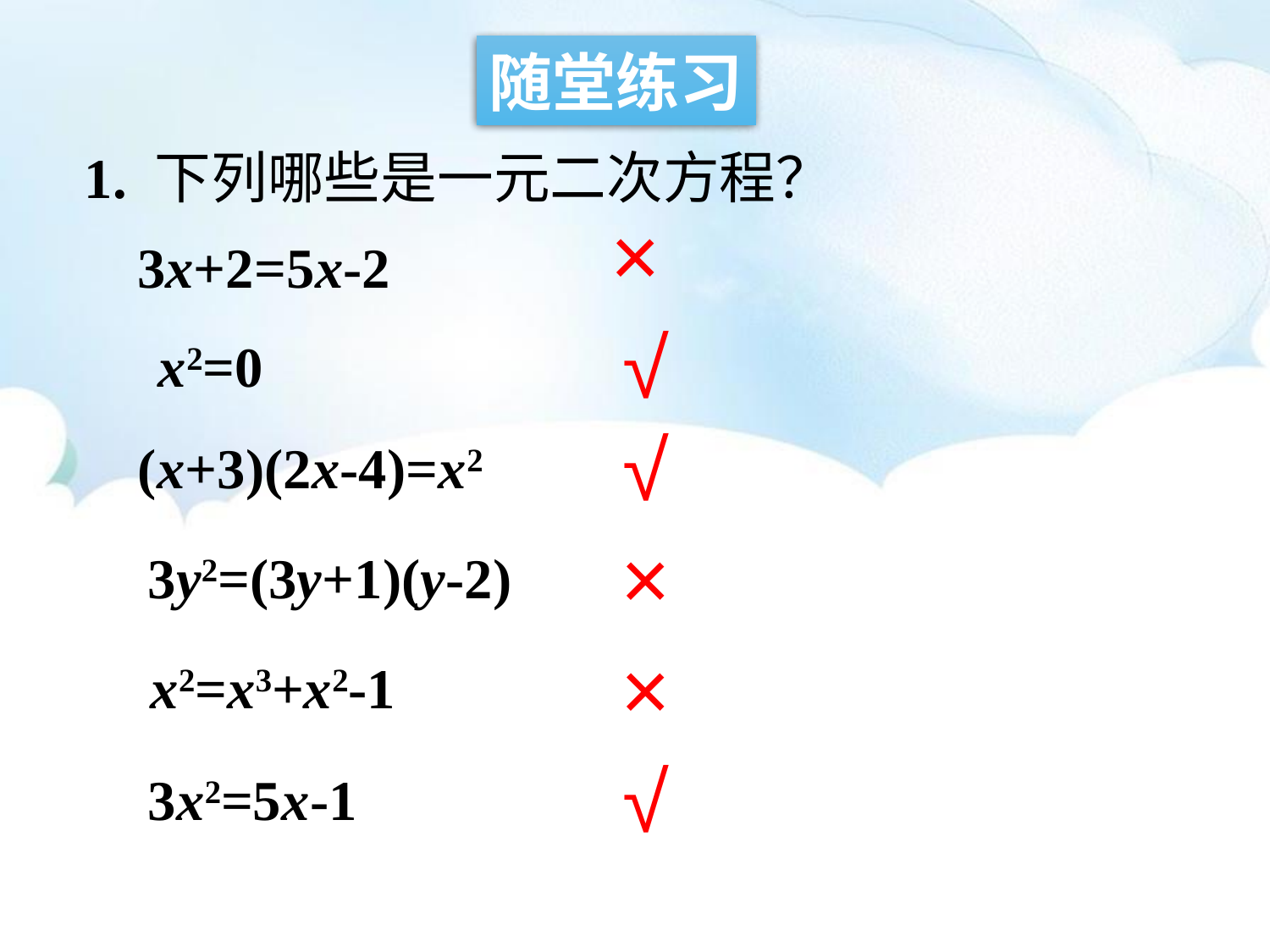

随堂练习
 1. 下列哪些是一元二次方程？
×
3x+2=5x-2
√
x2=0
√
(x+3)(2x-4)=x2
×
3y2=(3y+1)(y-2)
×
x2=x3+x2-1
√
3x2=5x-1